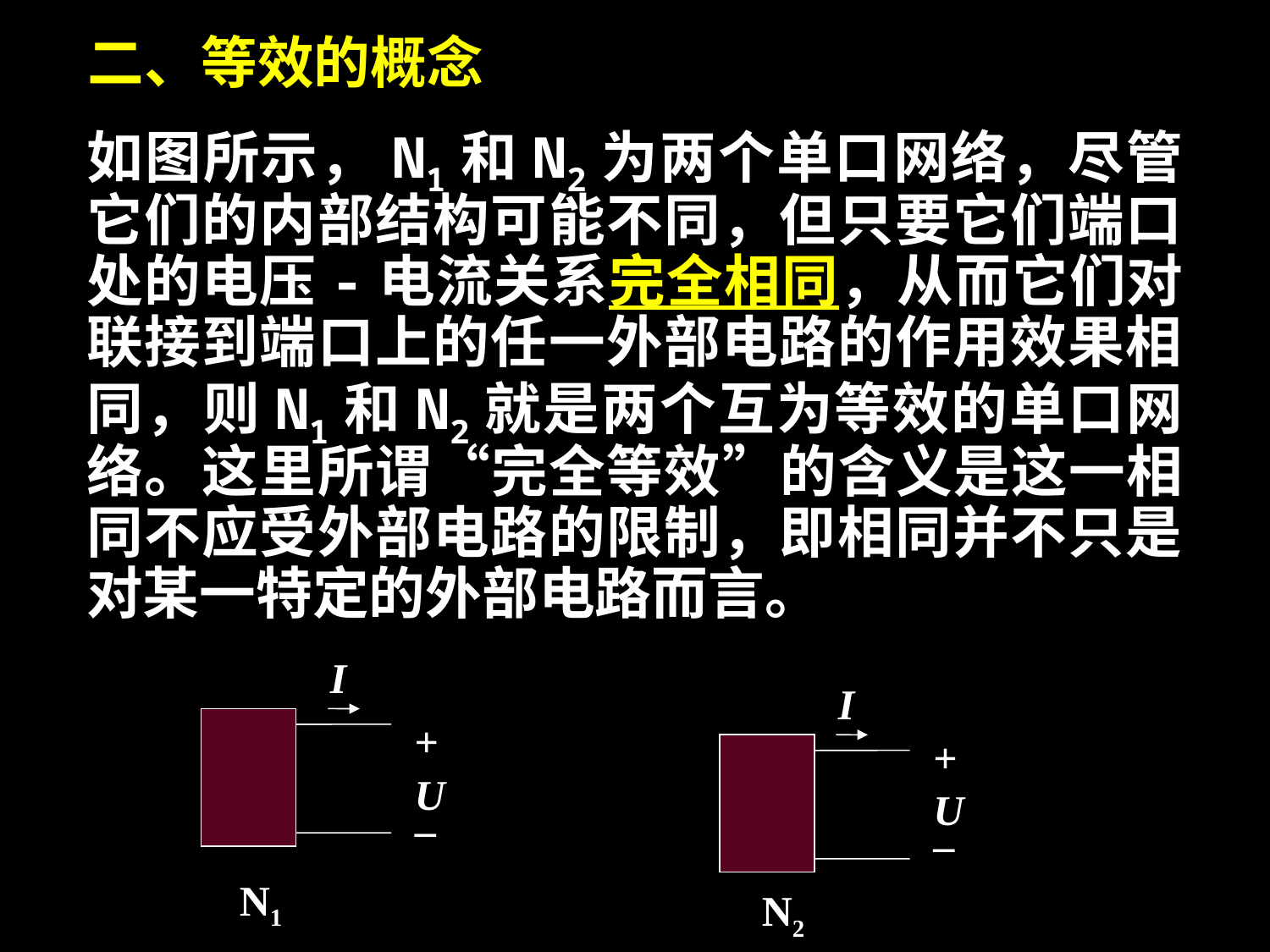

二、等效的概念
如图所示，N1和N2为两个单口网络，尽管它们的内部结构可能不同，但只要它们端口处的电压-电流关系完全相同，从而它们对联接到端口上的任一外部电路的作用效果相同，则N1和N2就是两个互为等效的单口网络。这里所谓“完全等效”的含义是这一相同不应受外部电路的限制，即相同并不只是对某一特定的外部电路而言。

I

+
U
_

N1
I

+
U
_

N2